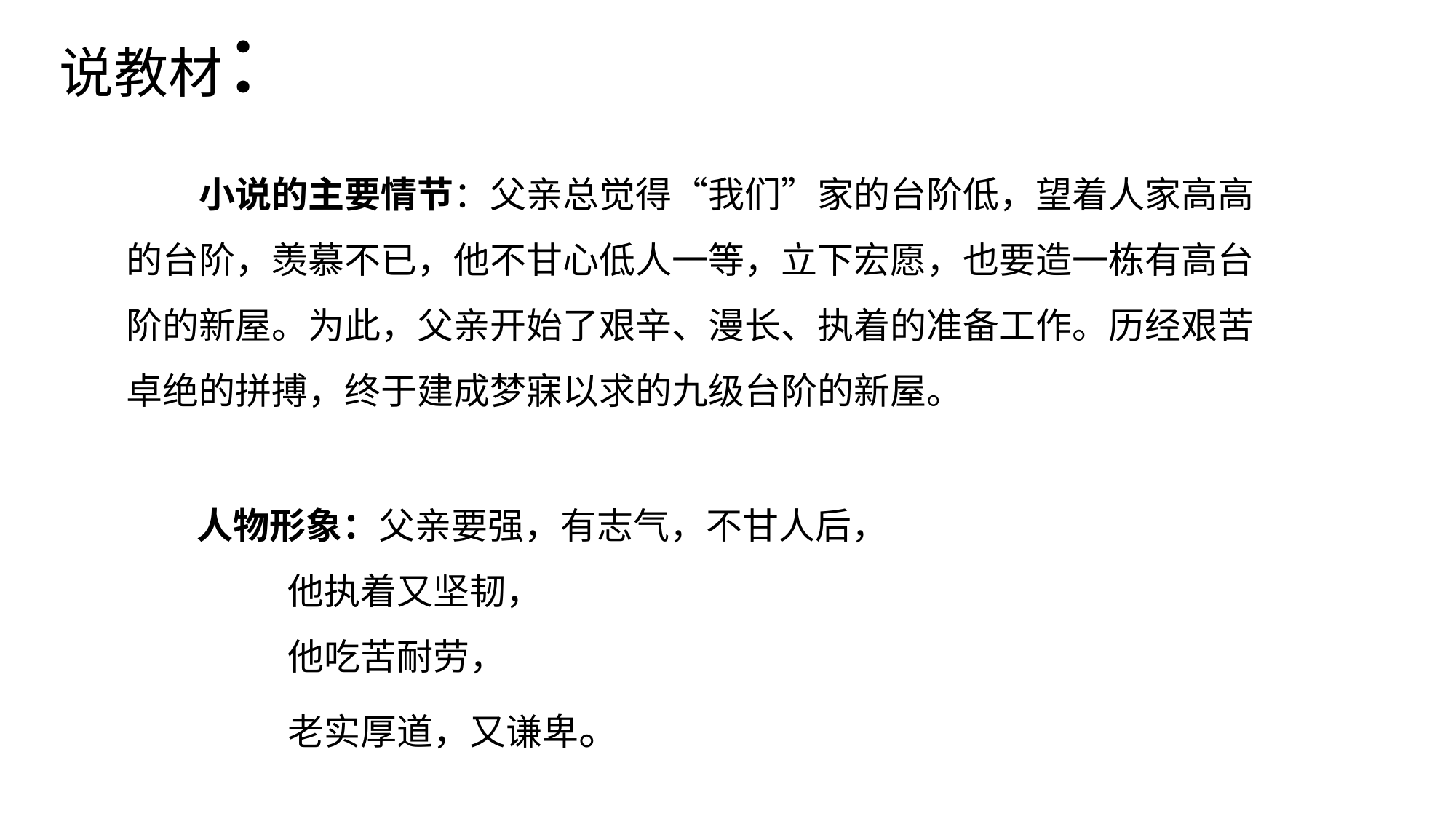

说教材：
　　小说的主要情节：父亲总觉得“我们”家的台阶低，望着人家高高的台阶，羡慕不已，他不甘心低人一等，立下宏愿，也要造一栋有高台阶的新屋。为此，父亲开始了艰辛、漫长、执着的准备工作。历经艰苦卓绝的拼搏，终于建成梦寐以求的九级台阶的新屋。
人物形象：父亲要强，有志气，不甘人后，
          他执着又坚韧，
          他吃苦耐劳，
          老实厚道，又谦卑。